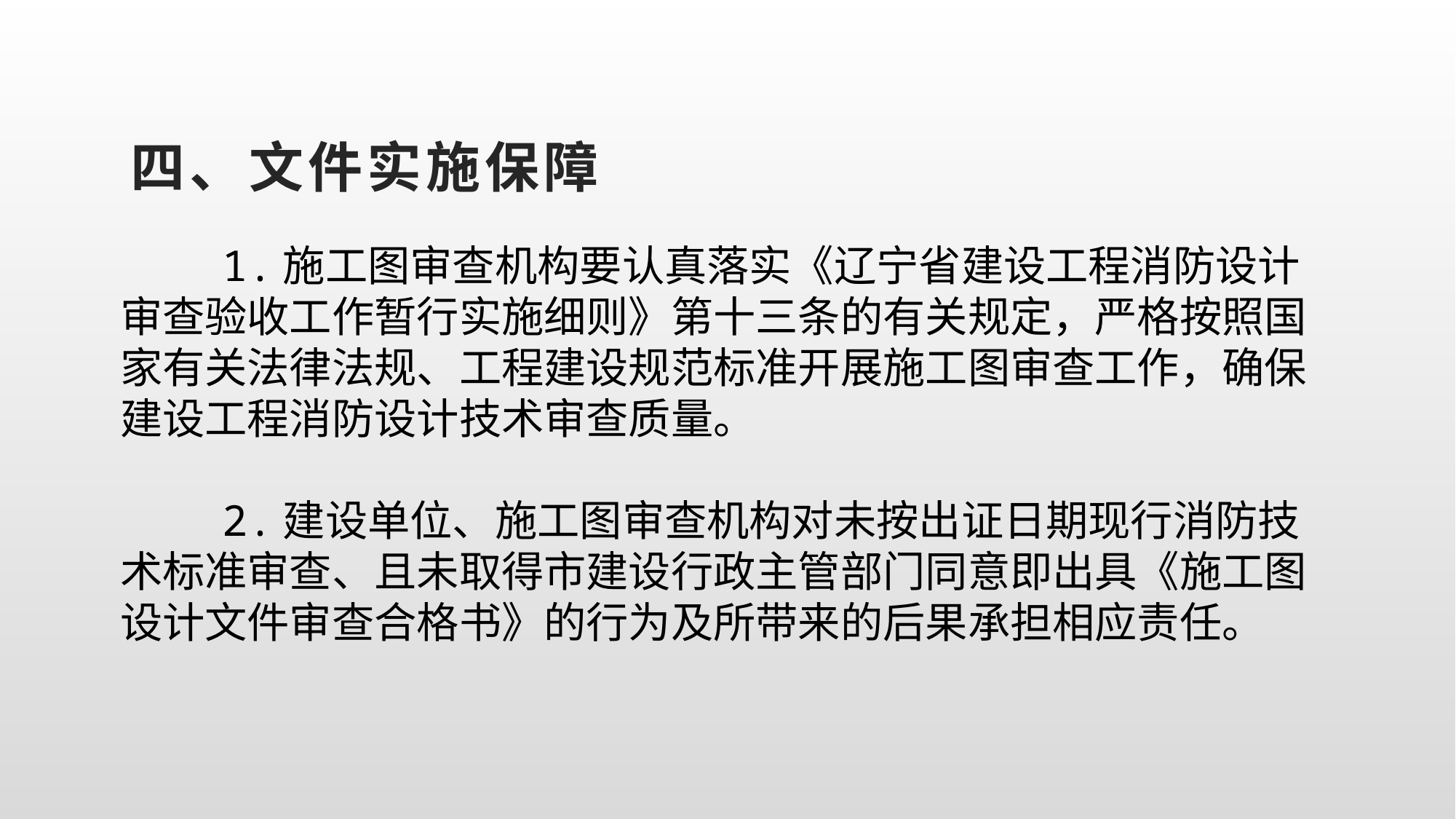

# 四、文件实施保障
    1.施工图审查机构要认真落实《辽宁省建设工程消防设计审查验收工作暂行实施细则》第十三条的有关规定，严格按照国家有关法律法规、工程建设规范标准开展施工图审查工作，确保建设工程消防设计技术审查质量。

    2.建设单位、施工图审查机构对未按出证日期现行消防技术标准审查、且未取得市建设行政主管部门同意即出具《施工图设计文件审查合格书》的行为及所带来的后果承担相应责任。